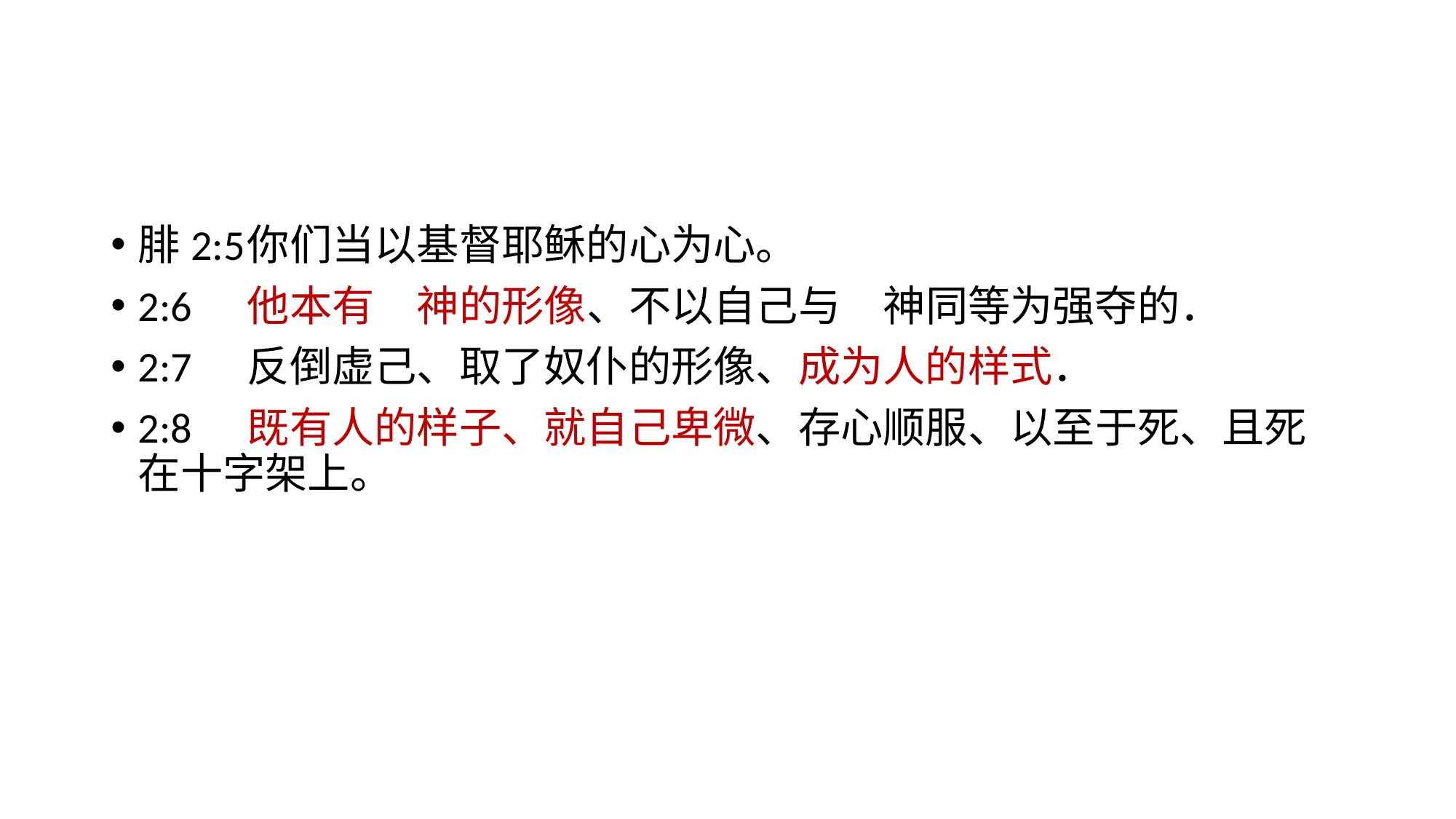

#
腓2:5	你们当以基督耶稣的心为心。
2:6	他本有　神的形像、不以自己与　神同等为强夺的．
2:7	反倒虚己、取了奴仆的形像、成为人的样式．
2:8	既有人的样子、就自己卑微、存心顺服、以至于死、且死在十字架上。